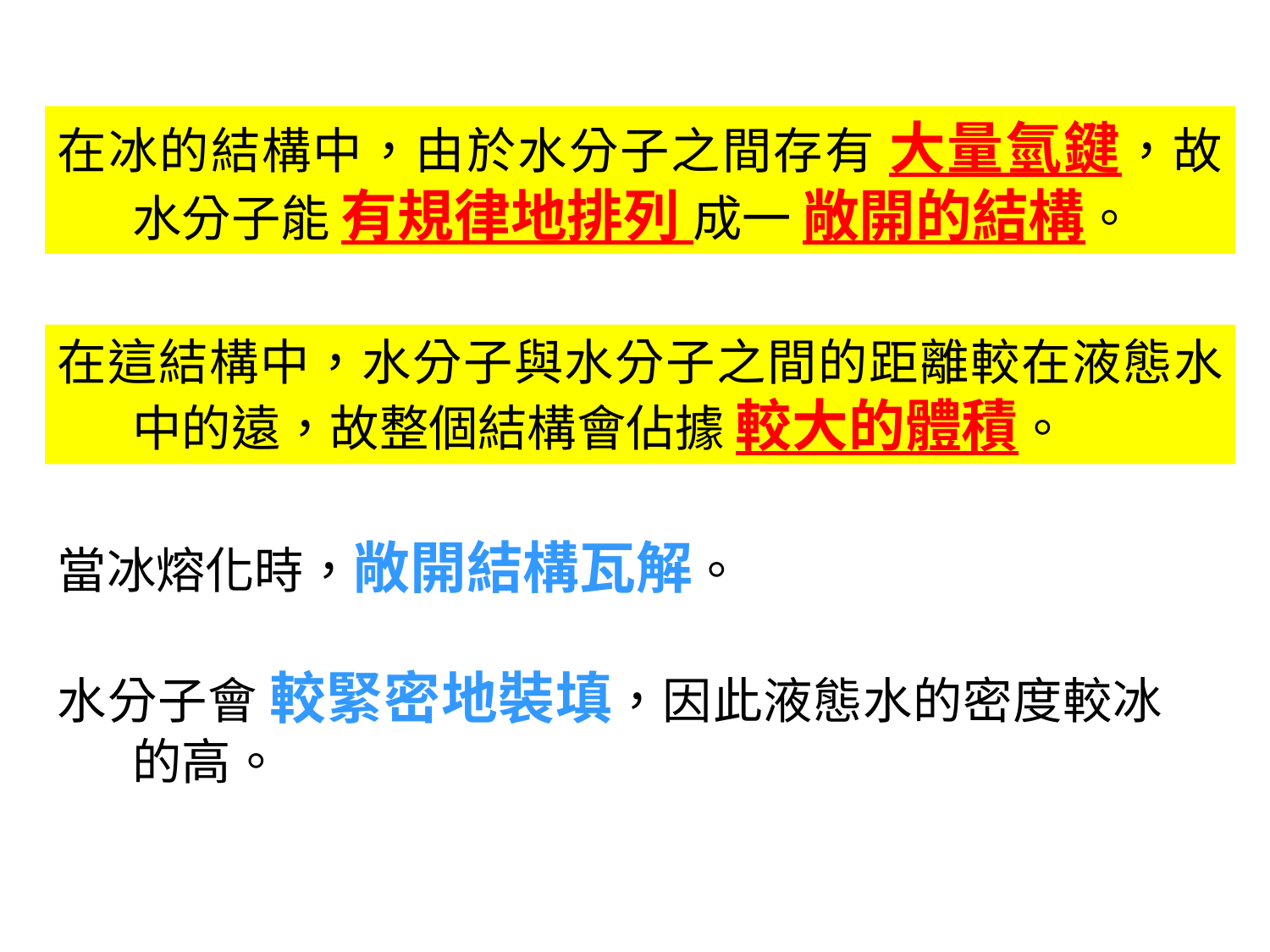

在冰的結構中，由於水分子之間存有 大量氫鍵，故水分子能 有規律地排列 成一 敞開的結構。
在這結構中，水分子與水分子之間的距離較在液態水中的遠，故整個結構會佔據 較大的體積。
當冰熔化時，敞開結構瓦解。
水分子會 較緊密地裝填，因此液態水的密度較冰的高。